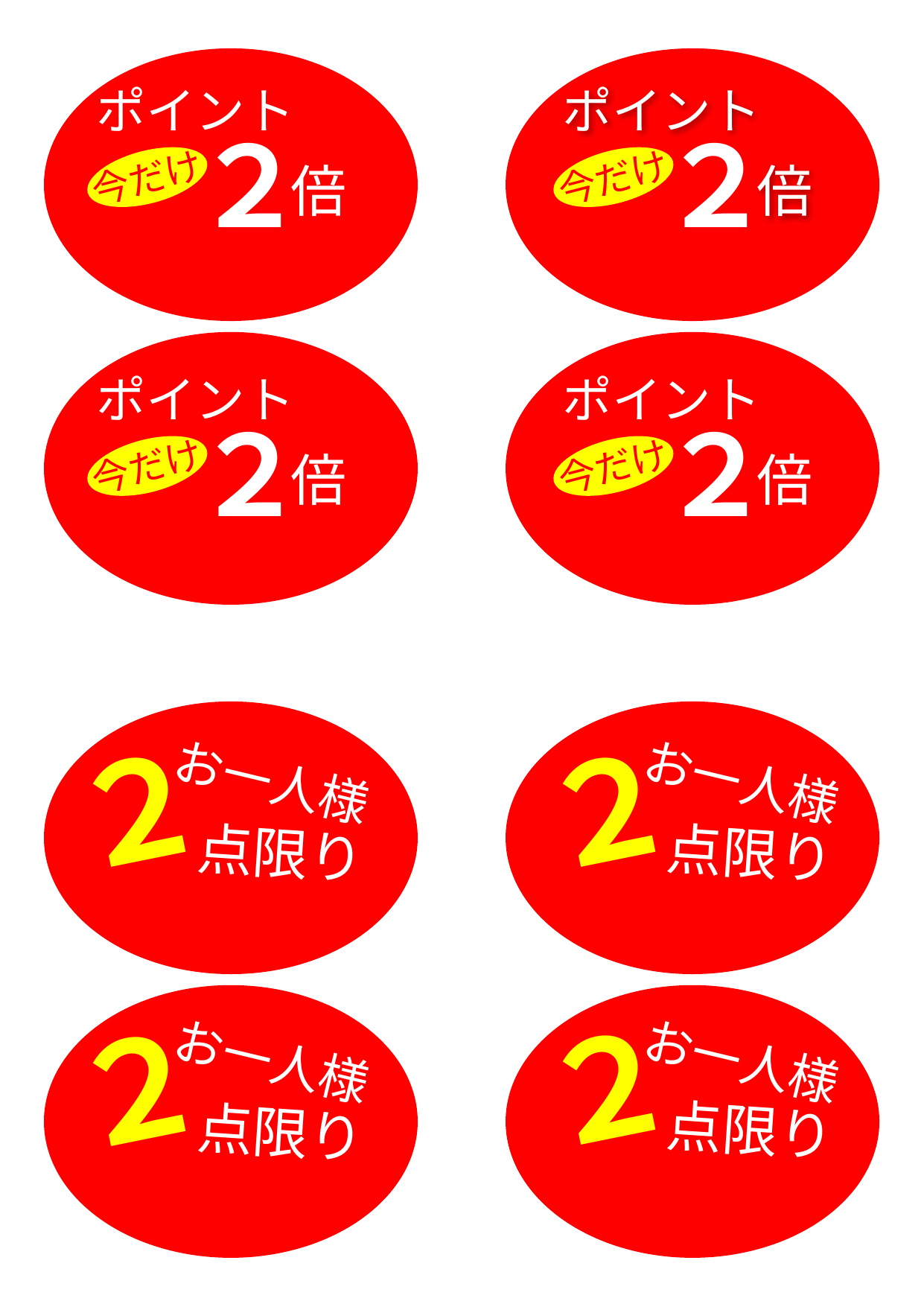

ポイント
ポイント
２
２
今だけ

今だけ

倍
倍

ポイント
ポイント
２
２
今だけ

今だけ

倍
倍

２
２
お一人様
お一人様
点限り
点限り

２
２
お一人様
お一人様
点限り
点限り